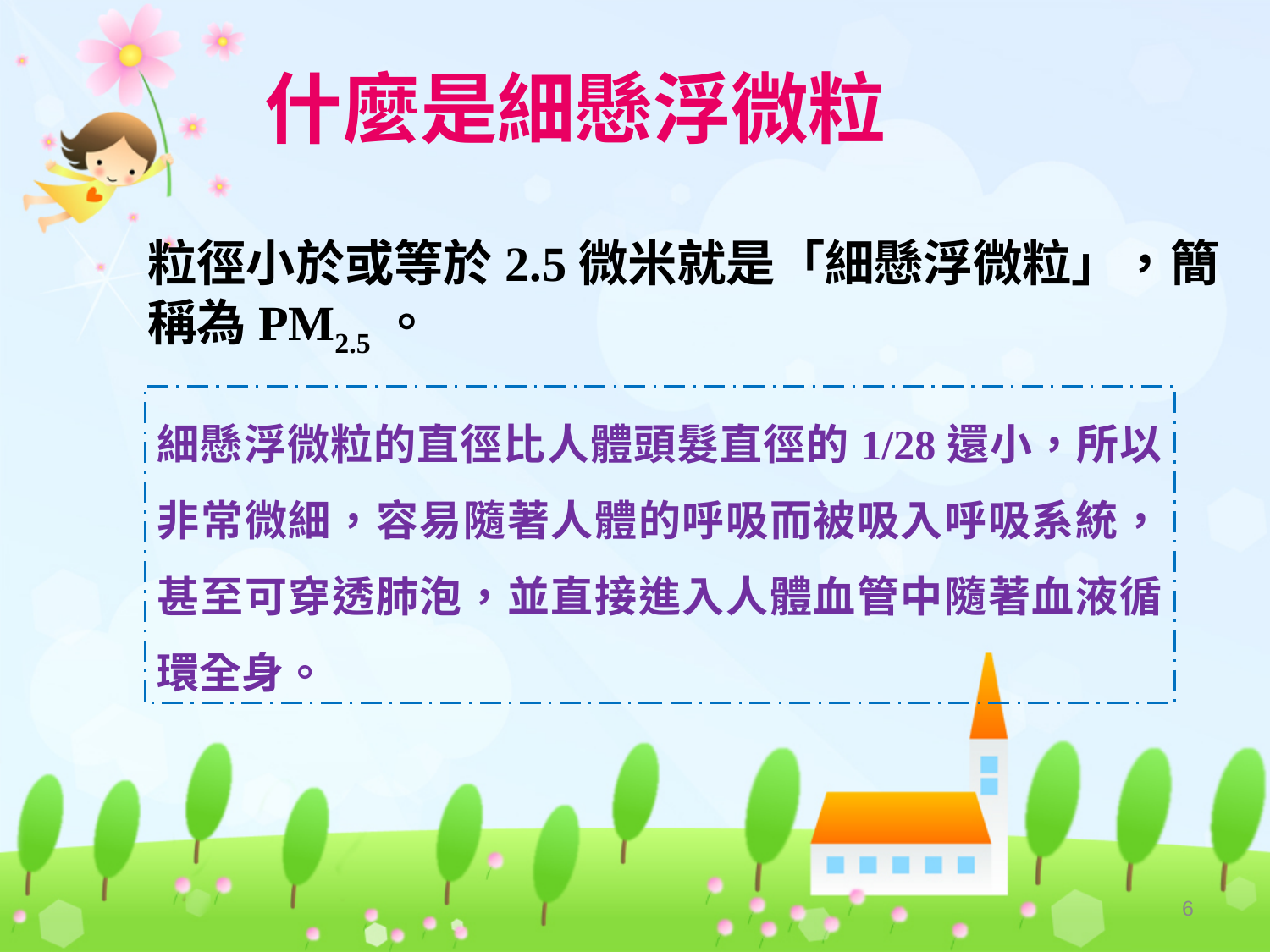

# 什麼是細懸浮微粒
粒徑小於或等於2.5微米就是「細懸浮微粒」，簡稱為PM2.5。

細懸浮微粒的直徑比人體頭髮直徑的1/28還小，所以非常微細，容易隨著人體的呼吸而被吸入呼吸系統，甚至可穿透肺泡，並直接進入人體血管中隨著血液循環全身。
6